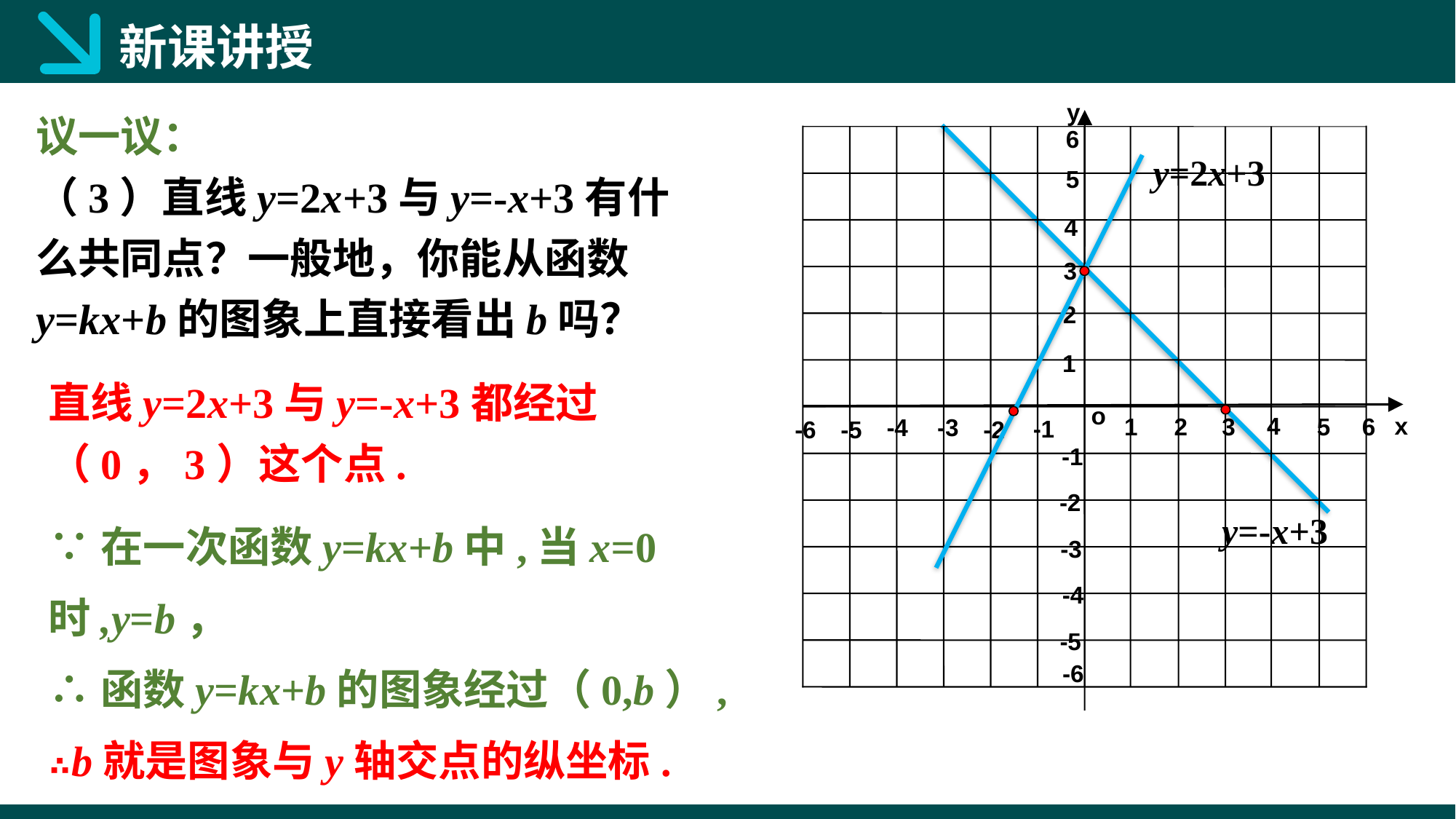

新课讲授
y

6

5

4

3

2

1

o

4
x
1
3
5
6
2

-4
-3
-1
-6
-5
-2
-1

-2

-3

-4

-5

-6

y=2x+3

y=-x+3
议一议：
（3）直线y=2x+3与y=-x+3有什么共同点？一般地，你能从函数y=kx+b的图象上直接看出b吗？
直线y=2x+3与y=-x+3都经过（0，3）这个点.
∵在一次函数y=kx+b中,当x=0时,y=b，
∴函数y=kx+b的图象经过（0,b）,
∴b就是图象与y轴交点的纵坐标.